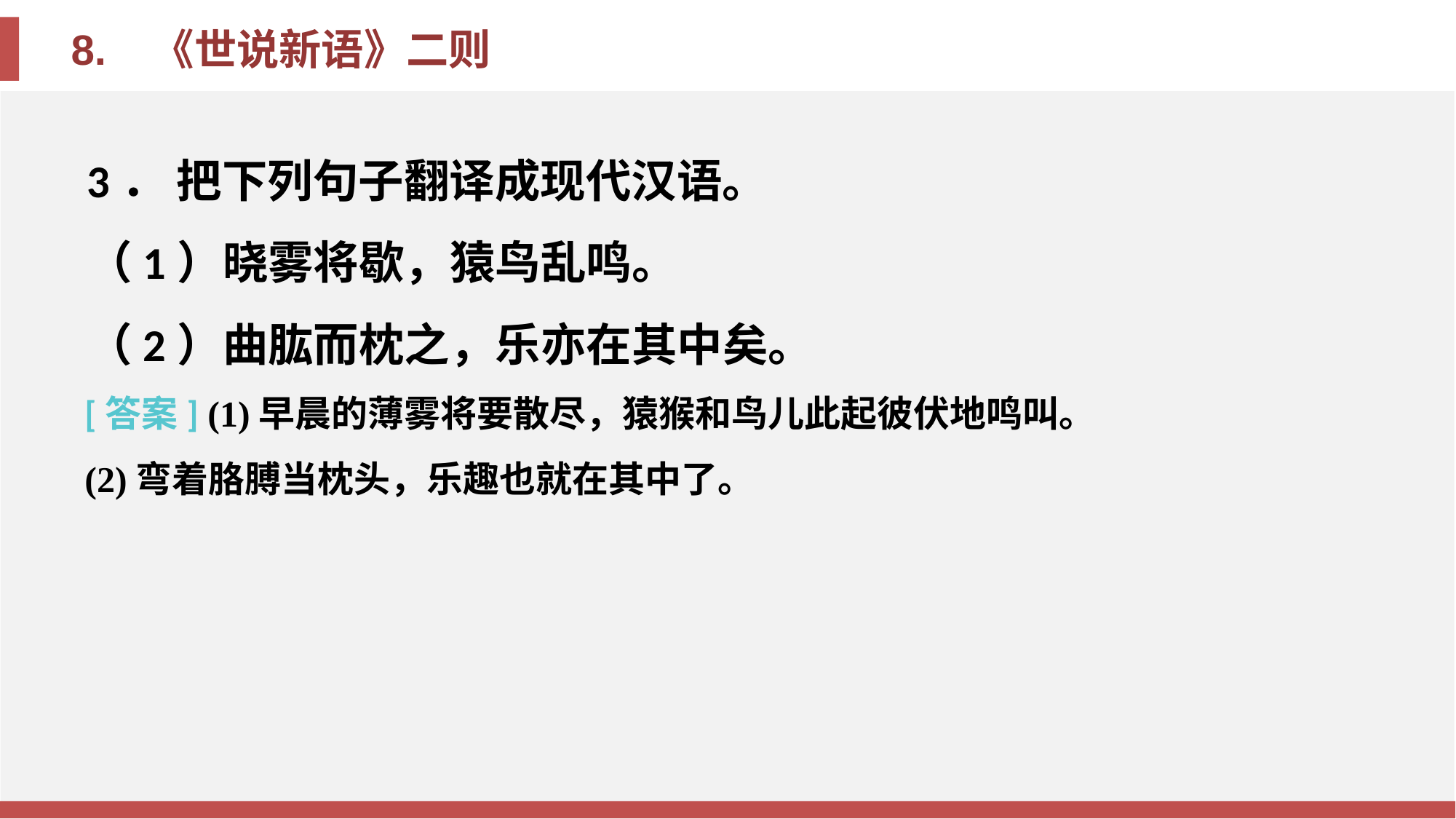

3． 把下列句子翻译成现代汉语。
（1）晓雾将歇，猿鸟乱鸣。
（2）曲肱而枕之，乐亦在其中矣。
[答案] (1)早晨的薄雾将要散尽，猿猴和鸟儿此起彼伏地鸣叫。
(2)弯着胳膊当枕头，乐趣也就在其中了。